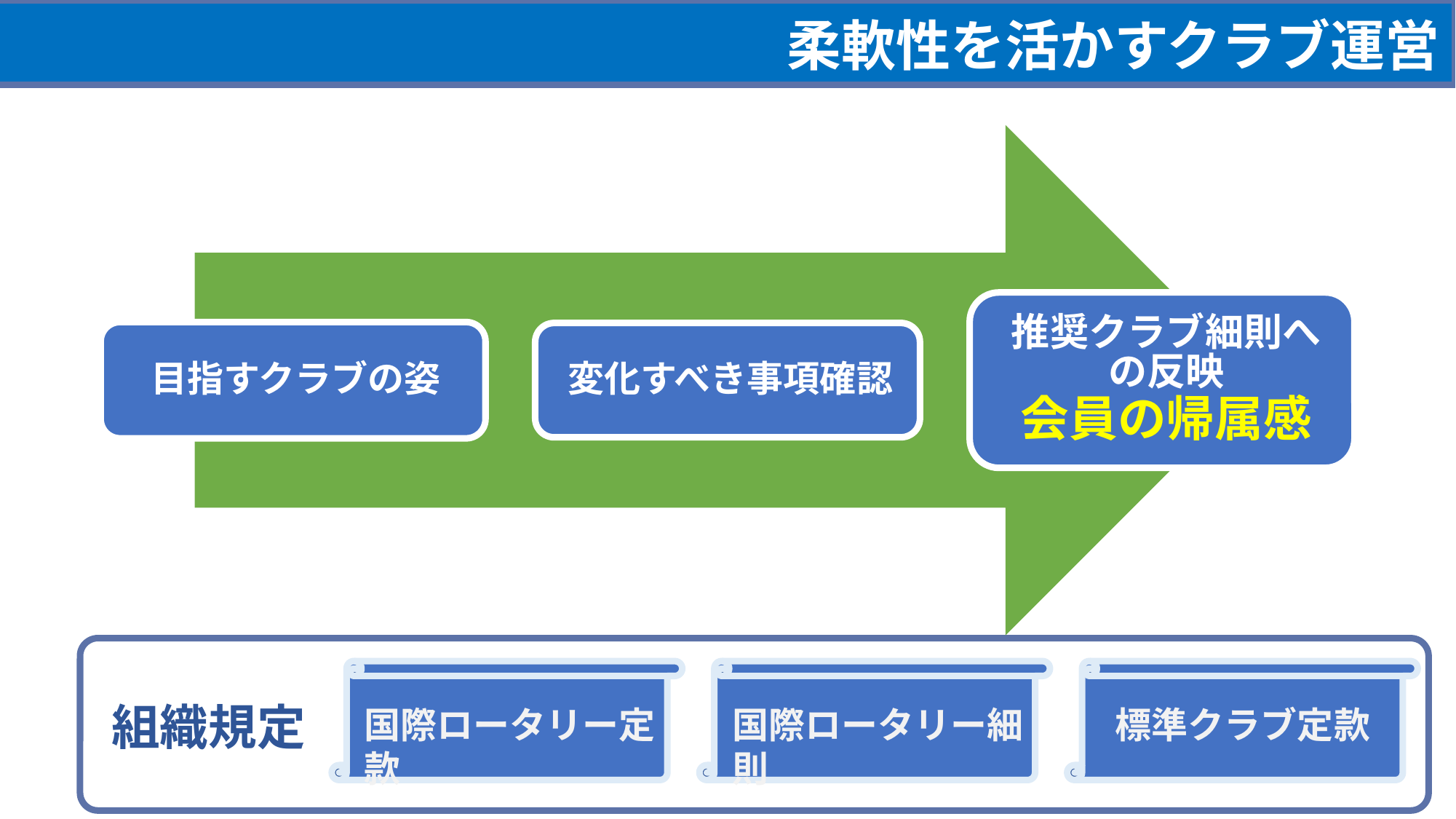

柔軟性を活かすクラブ運営
目指すクラブの姿
変化すべき事項確認
推奨クラブ細則への反映
会員の帰属感

国際ロータリー定款

国際ロータリー細則

標準クラブ定款
組織規定